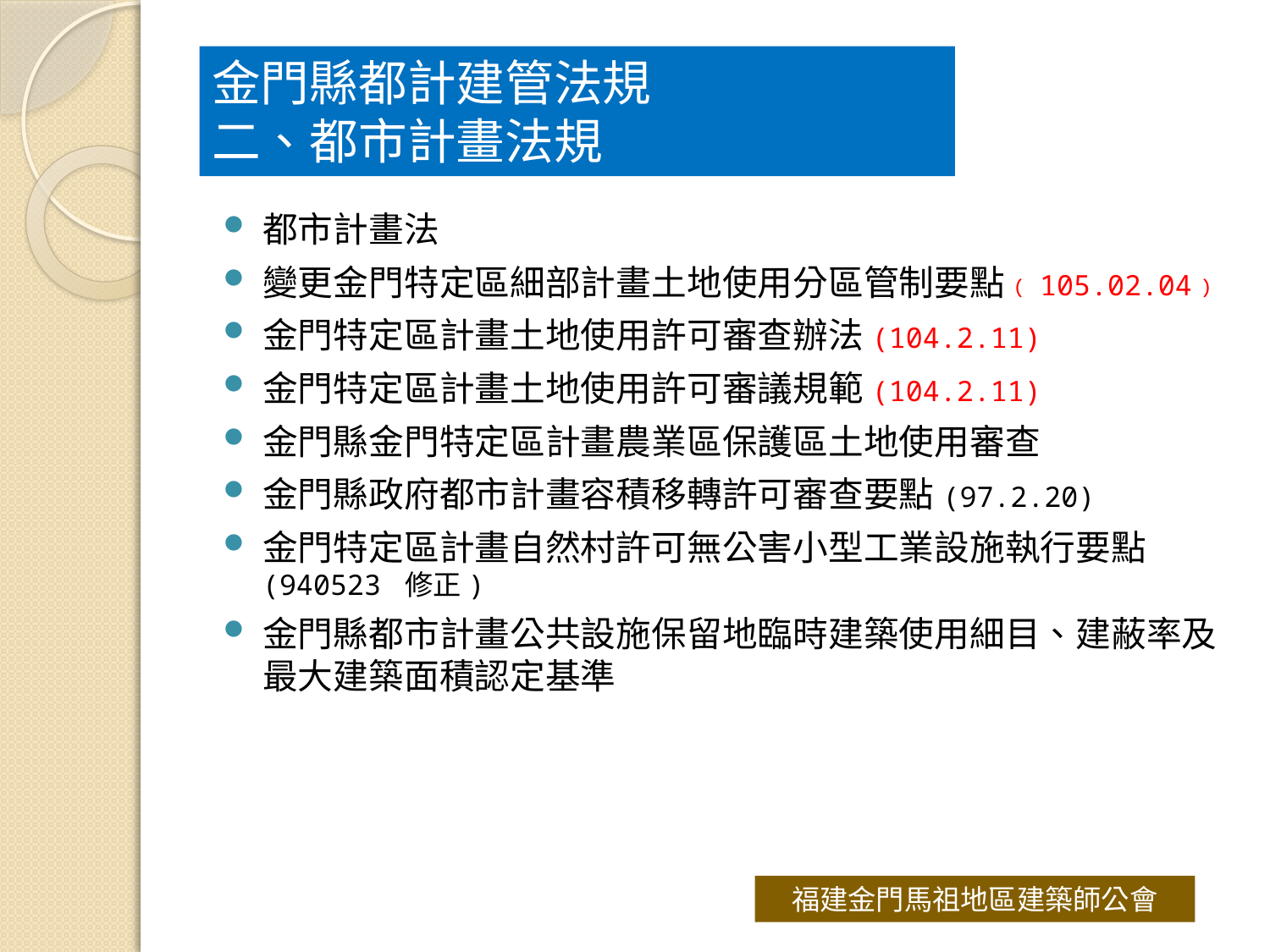

# 金門縣都計建管法規 二、都市計畫法規
都市計畫法
變更金門特定區細部計畫土地使用分區管制要點﹙105.02.04﹚
金門特定區計畫土地使用許可審查辦法(104.2.11)
金門特定區計畫土地使用許可審議規範(104.2.11)
金門縣金門特定區計畫農業區保護區土地使用審查
金門縣政府都市計畫容積移轉許可審查要點(97.2.20)
金門特定區計畫自然村許可無公害小型工業設施執行要點 (940523 修正)
金門縣都市計畫公共設施保留地臨時建築使用細目、建蔽率及最大建築面積認定基準

福建金門馬祖地區建築師公會